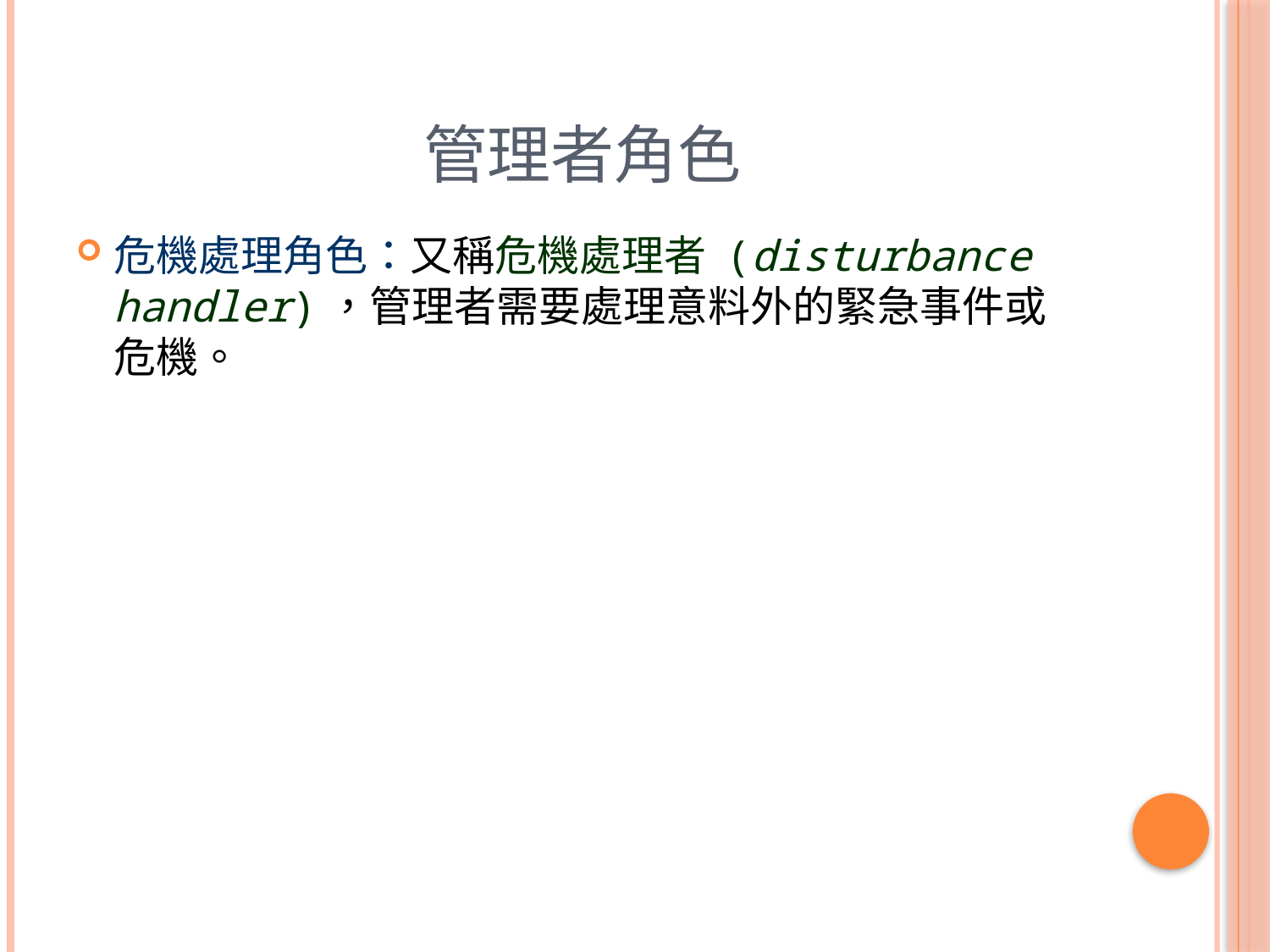

# 管理者角色
危機處理角色：又稱危機處理者 (disturbance handler)，管理者需要處理意料外的緊急事件或危機。